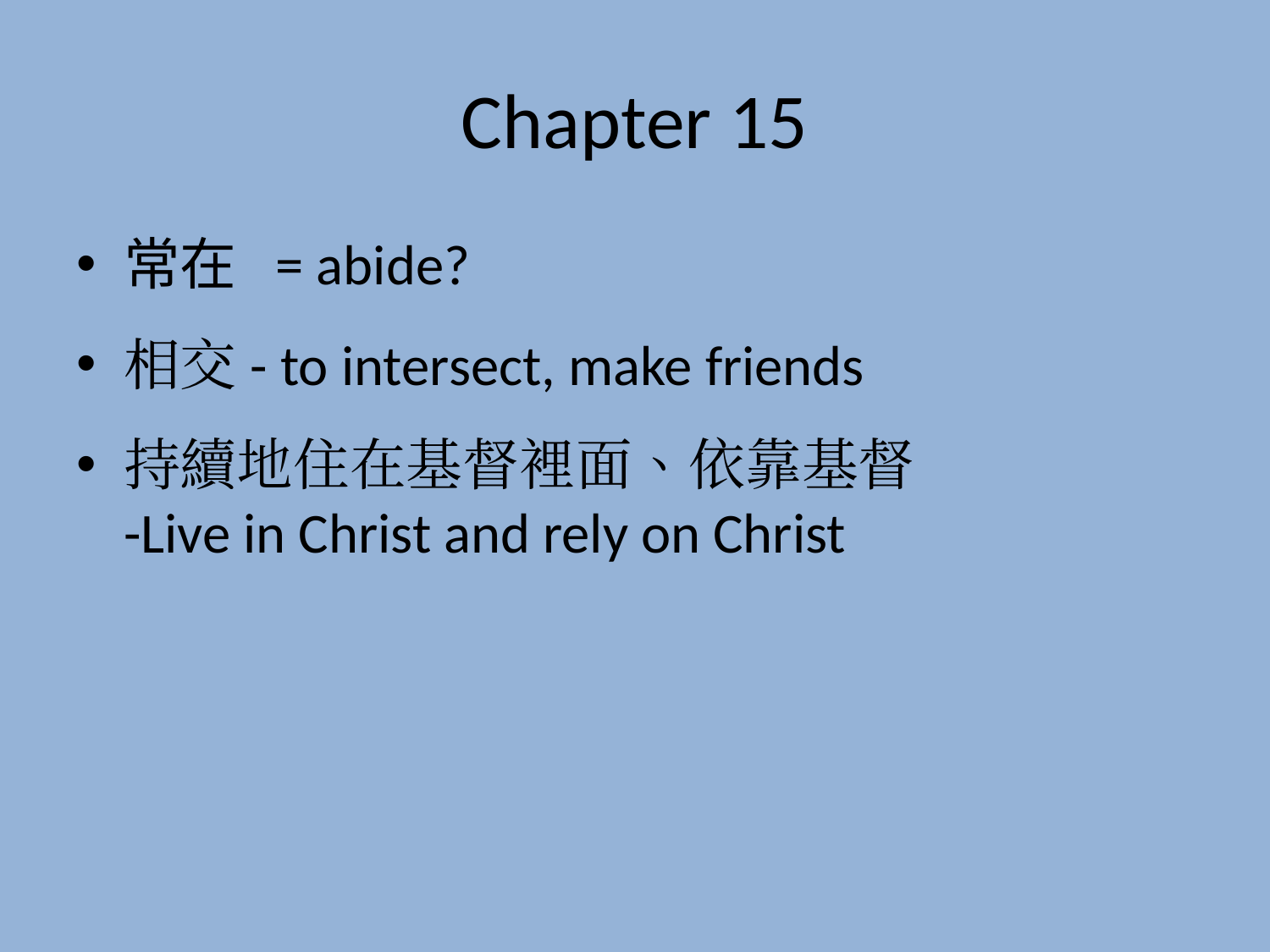

# Chapter 15
常在  = abide?
相交- to intersect, make friends
持續地住在基督裡面、依靠基督
-Live in Christ and rely on Christ